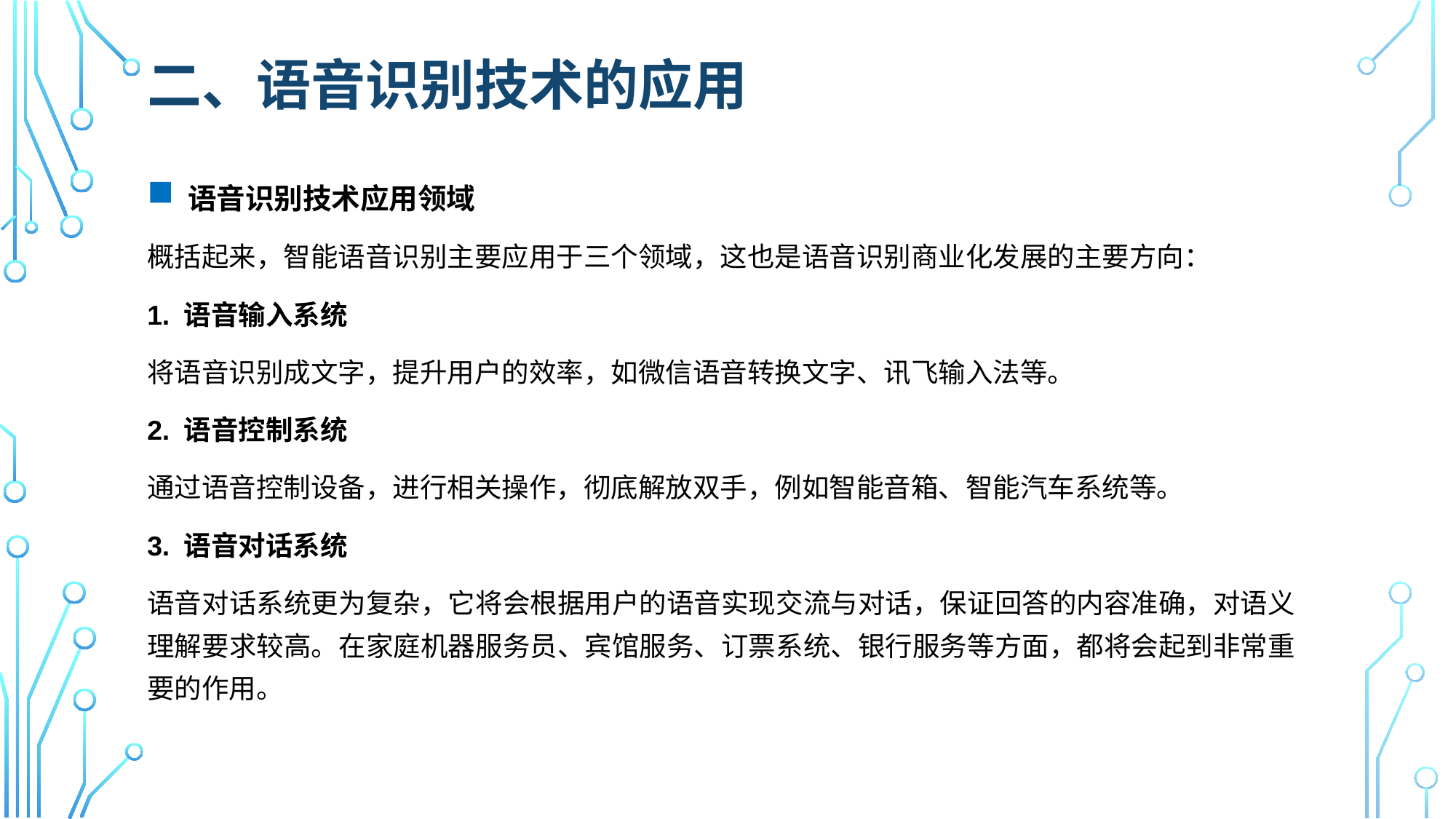

# 二、语音识别技术的应用
 语音识别技术应用领域
概括起来，智能语音识别主要应用于三个领域，这也是语音识别商业化发展的主要方向：
1. 语音输入系统
将语音识别成文字，提升用户的效率，如微信语音转换文字、讯飞输入法等。
2. 语音控制系统
通过语音控制设备，进行相关操作，彻底解放双手，例如智能音箱、智能汽车系统等。
3. 语音对话系统
语音对话系统更为复杂，它将会根据用户的语音实现交流与对话，保证回答的内容准确，对语义理解要求较高。在家庭机器服务员、宾馆服务、订票系统、银行服务等方面，都将会起到非常重要的作用。